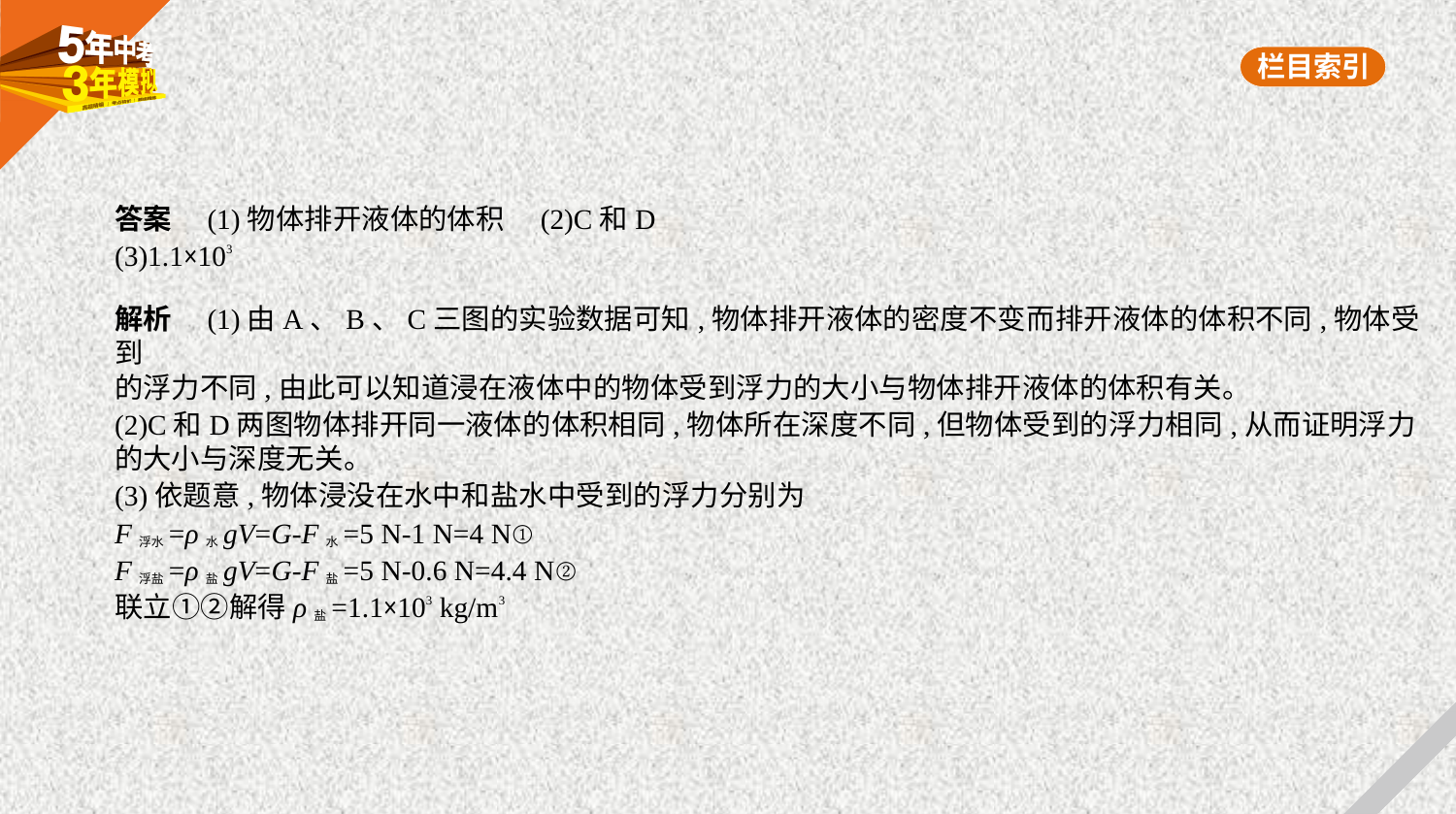

答案　(1)物体排开液体的体积　(2)C和D
(3)1.1×103
解析　(1)由A、B、C三图的实验数据可知,物体排开液体的密度不变而排开液体的体积不同,物体受到
的浮力不同,由此可以知道浸在液体中的物体受到浮力的大小与物体排开液体的体积有关。
(2)C和D两图物体排开同一液体的体积相同,物体所在深度不同,但物体受到的浮力相同,从而证明浮力
的大小与深度无关。
(3)依题意,物体浸没在水中和盐水中受到的浮力分别为
F浮水=ρ水gV=G-F水=5 N-1 N=4 N①
F浮盐=ρ盐gV=G-F盐=5 N-0.6 N=4.4 N②
联立①②解得ρ盐=1.1×103 kg/m3